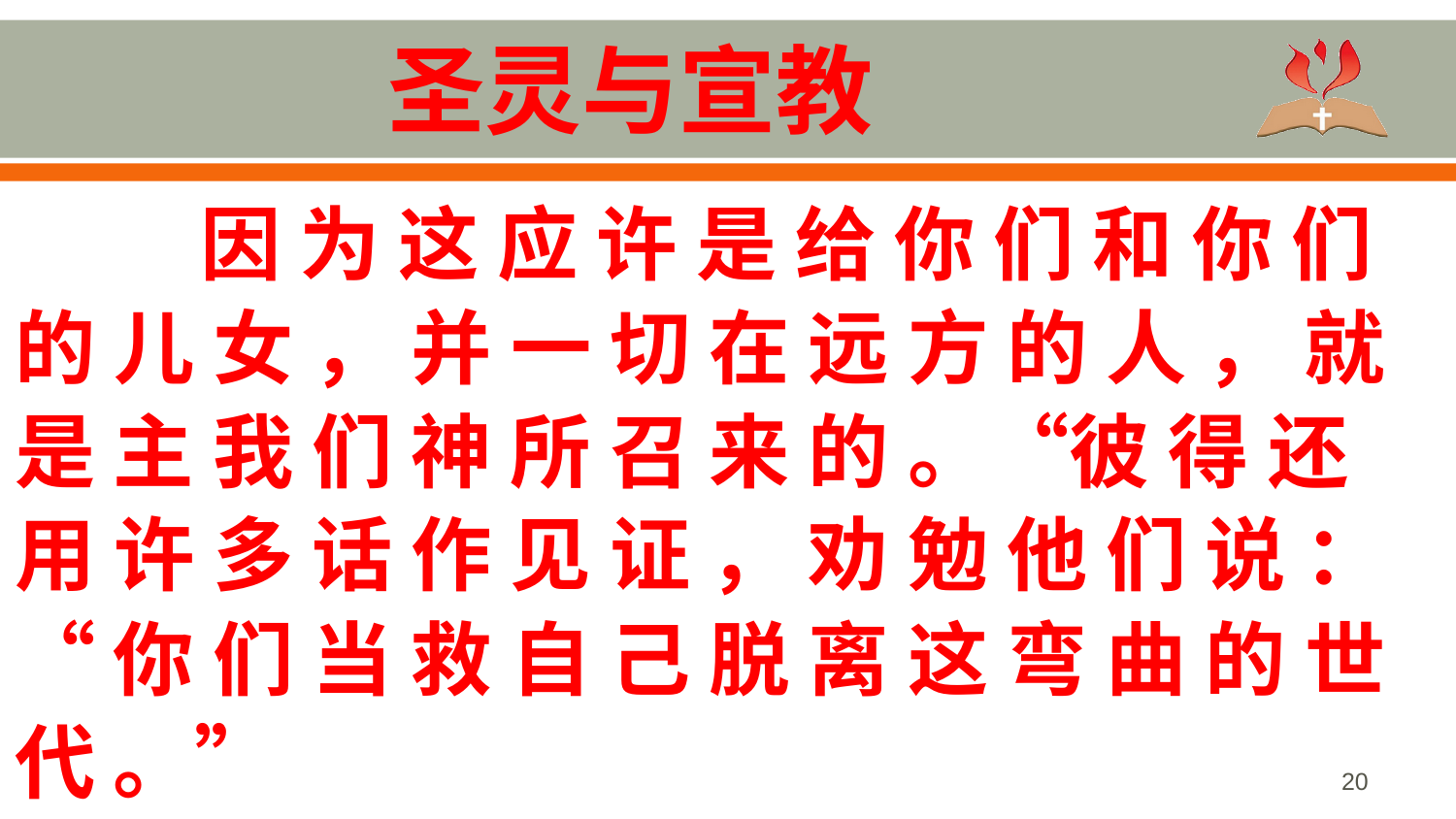

# 圣灵与宣教
         因 为 这 应 许 是 给 你 们 和 你 们 的 儿 女 ， 并 一 切 在 远 方 的 人 ， 就 是 主 我 们 神 所 召 来 的 。“彼 得 还 用 许 多 话 作 见 证 ， 劝 勉 他 们 说 ：“ 你 们 当 救 自 己 脱 离 这 弯 曲 的 世 代 。”
20